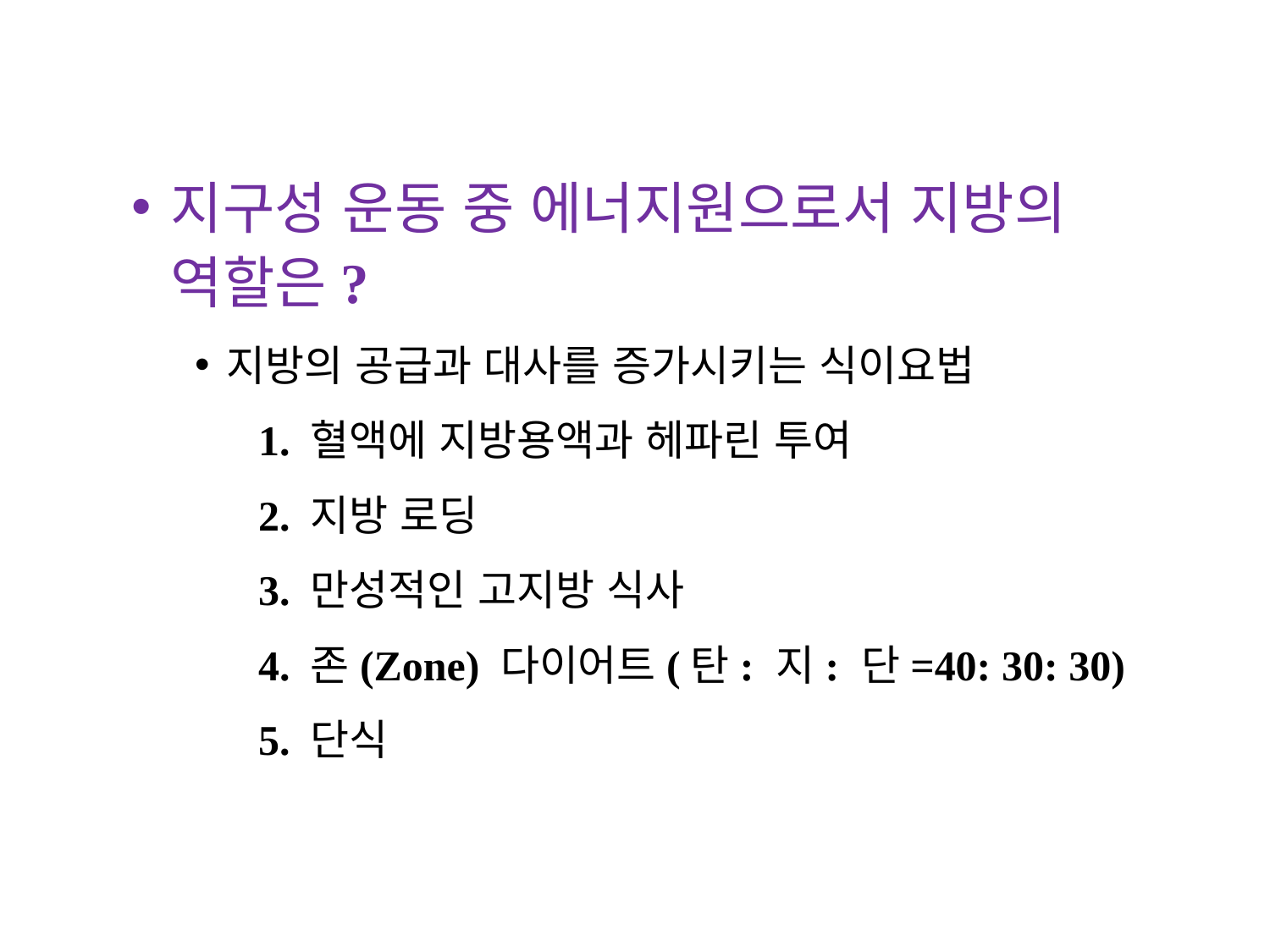

지구성 운동 중 에너지원으로서 지방의 역할은?
지방의 공급과 대사를 증가시키는 식이요법
1. 혈액에 지방용액과 헤파린 투여
2. 지방 로딩
3. 만성적인 고지방 식사
4. 존(Zone) 다이어트(탄: 지: 단=40: 30: 30)
5. 단식